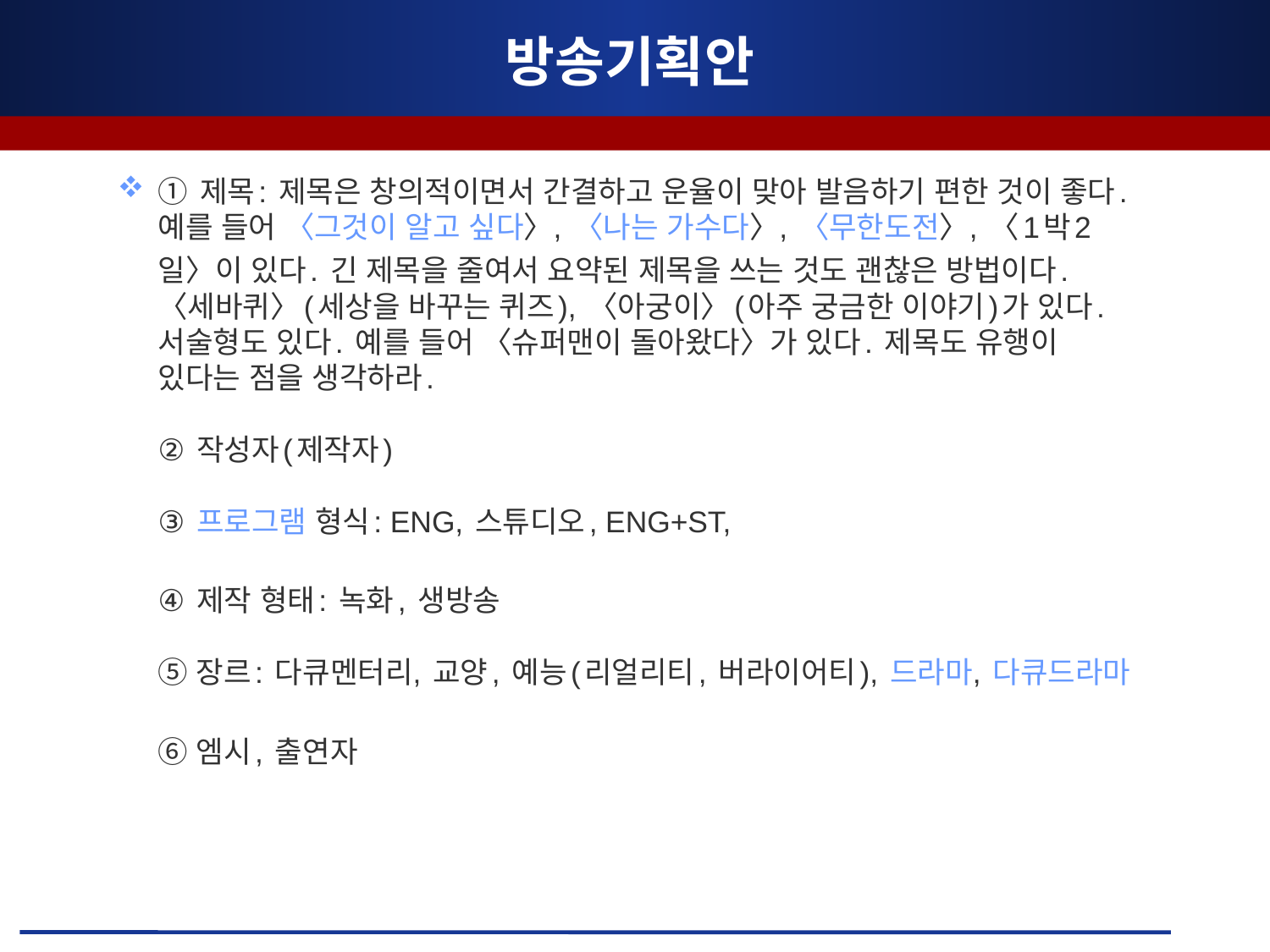

# 방송기획안
① 제목: 제목은 창의적이면서 간결하고 운율이 맞아 발음하기 편한 것이 좋다. 예를 들어 〈그것이 알고 싶다〉, 〈나는 가수다〉, 〈무한도전〉, 〈1박2일〉이 있다. 긴 제목을 줄여서 요약된 제목을 쓰는 것도 괜찮은 방법이다. 〈세바퀴〉(세상을 바꾸는 퀴즈), 〈아궁이〉(아주 궁금한 이야기)가 있다. 서술형도 있다. 예를 들어 〈슈퍼맨이 돌아왔다〉가 있다. 제목도 유행이 있다는 점을 생각하라.
② 작성자(제작자)
③ 프로그램 형식: ENG, 스튜디오, ENG+ST,
④ 제작 형태: 녹화, 생방송
⑤ 장르: 다큐멘터리, 교양, 예능(리얼리티, 버라이어티), 드라마, 다큐드라마
⑥ 엠시, 출연자